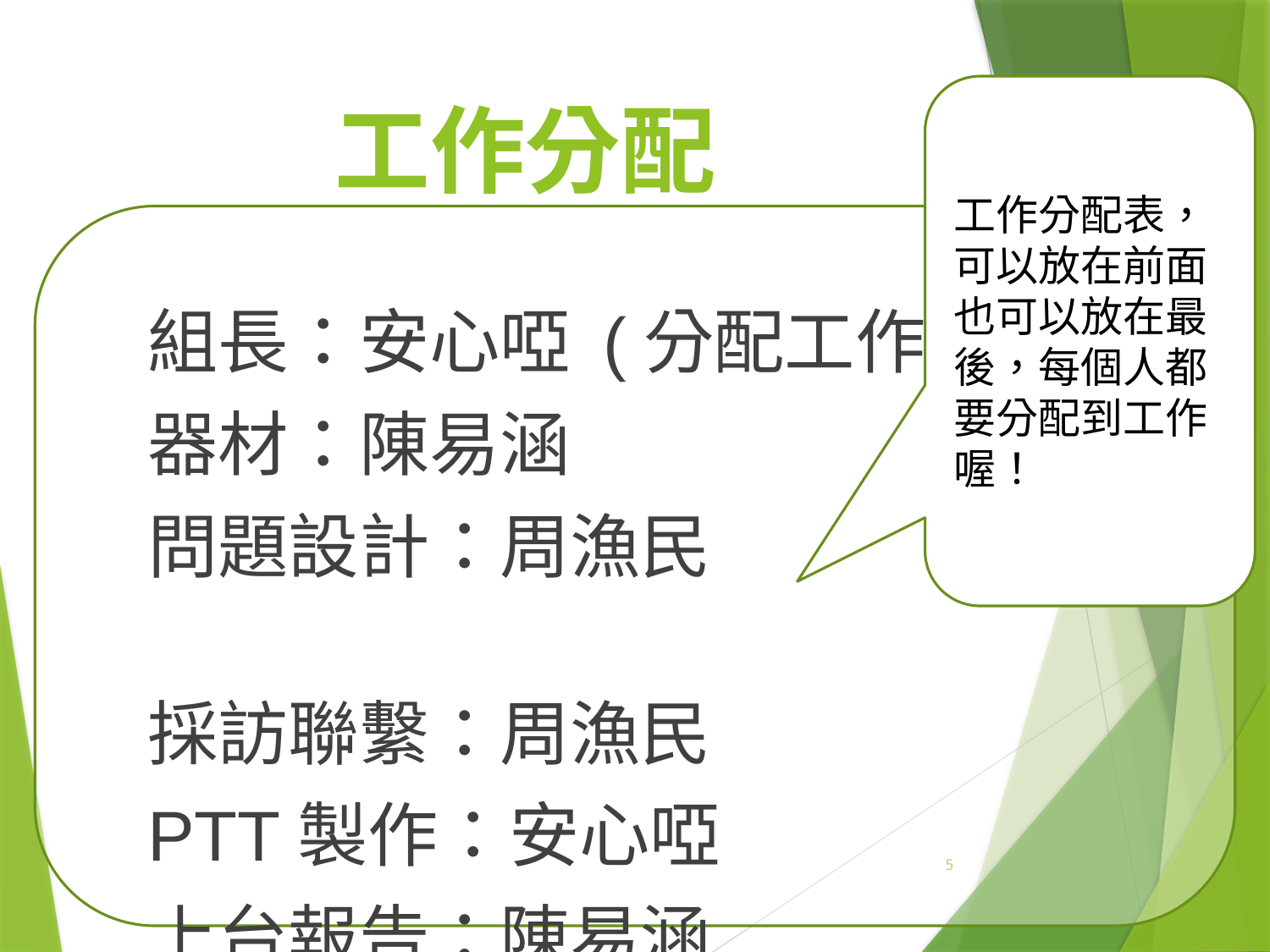

工作分配表，
可以放在前面
也可以放在最後，每個人都要分配到工作喔！
# 工作分配

組長：安心啞 (分配工作)
器材：陳易涵
問題設計：周漁民
採訪聯繫：周漁民
PTT製作：安心啞
上台報告：陳易涵

5